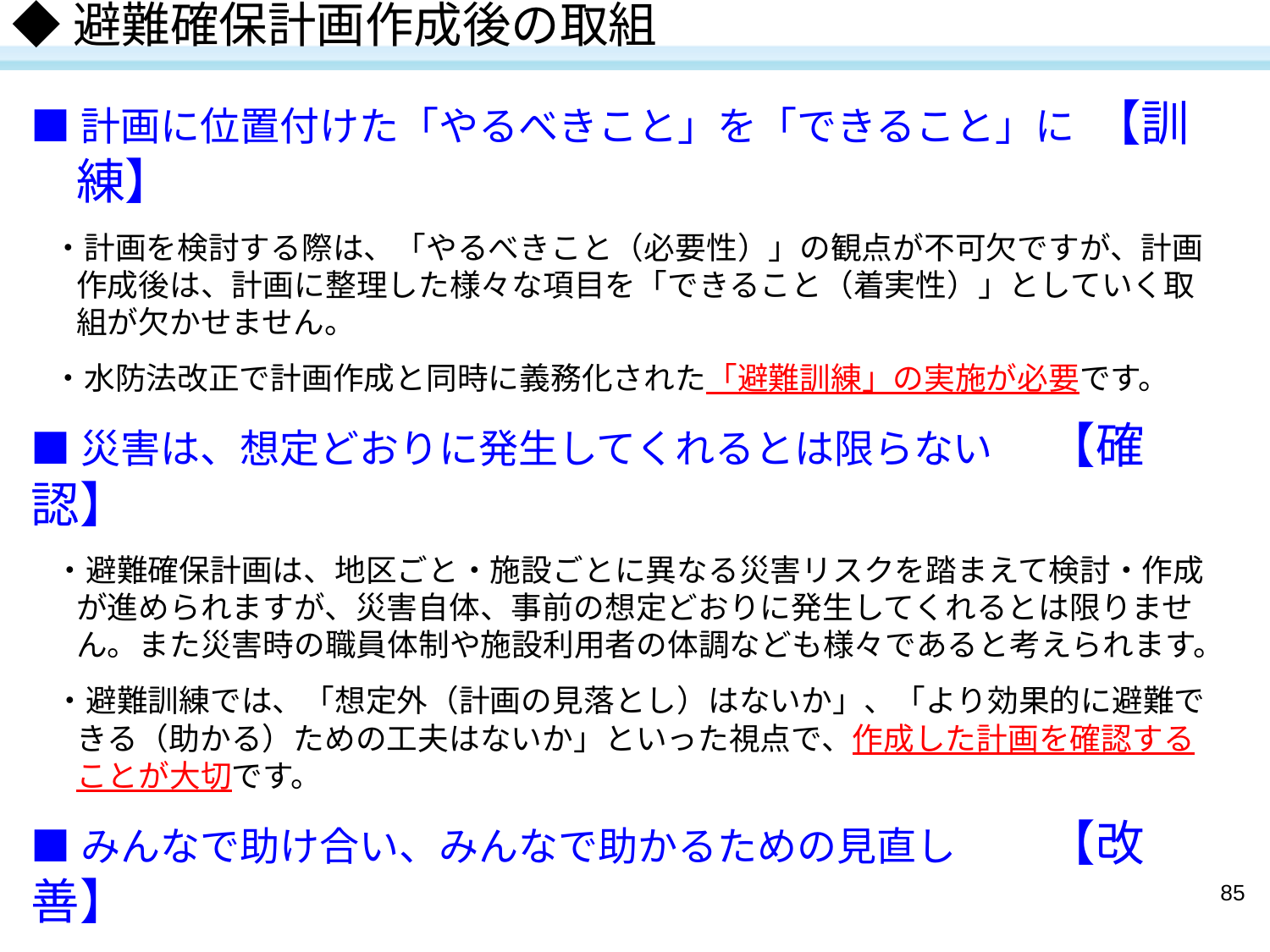

◆避難確保計画作成後の取組
■計画に位置付けた「やるべきこと」を「できること」に	【訓練】
・計画を検討する際は、「やるべきこと（必要性）」の観点が不可欠ですが、計画作成後は、計画に整理した様々な項目を「できること（着実性）」としていく取組が欠かせません。
・水防法改正で計画作成と同時に義務化された「避難訓練」の実施が必要です。
■災害は、想定どおりに発生してくれるとは限らない	【確認】
・避難確保計画は、地区ごと・施設ごとに異なる災害リスクを踏まえて検討・作成が進められますが、災害自体、事前の想定どおりに発生してくれるとは限りません。また災害時の職員体制や施設利用者の体調なども様々であると考えられます。
・避難訓練では、「想定外（計画の見落とし）はないか」、「より効果的に避難できる（助かる）ための工夫はないか」といった視点で、作成した計画を確認することが大切です。
■みんなで助け合い、みんなで助かるための見直し	【改善】
・避難時の移動や避難先での生活の支援など、災害時に地域との関わりは重要な意味を持ちます。施設単独でできることに加え、他の施設やご近所など、地域との連携によってできることの広がりはないかなどの視点から計画を見直すことも有効です。
・災害時にみんなが助かる計画として充実・改善を続けることが大切です。
85